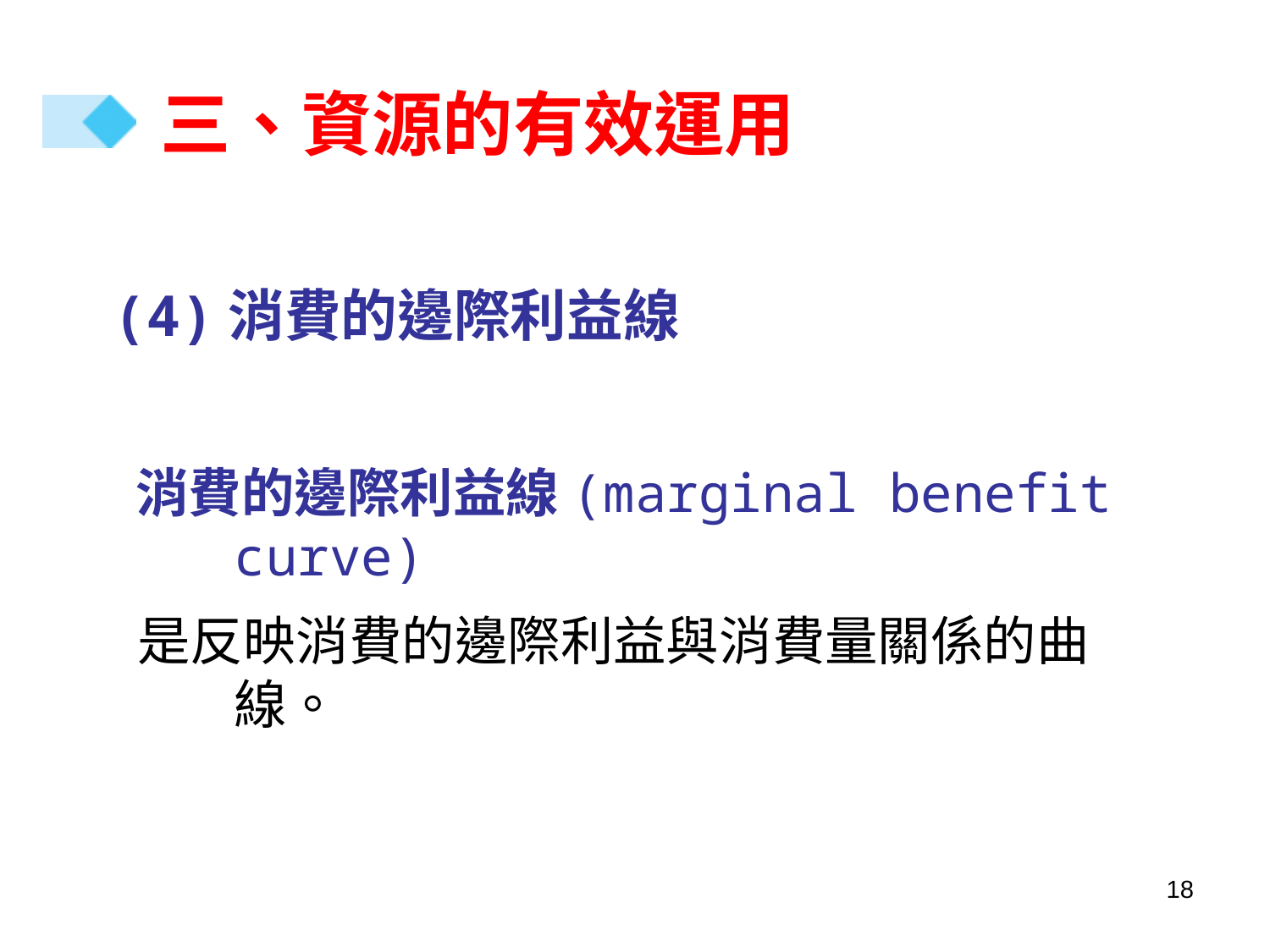

# 三、資源的有效運用

(4)消費的邊際利益線

 消費的邊際利益線(marginal benefit curve)
 是反映消費的邊際利益與消費量關係的曲線。

18